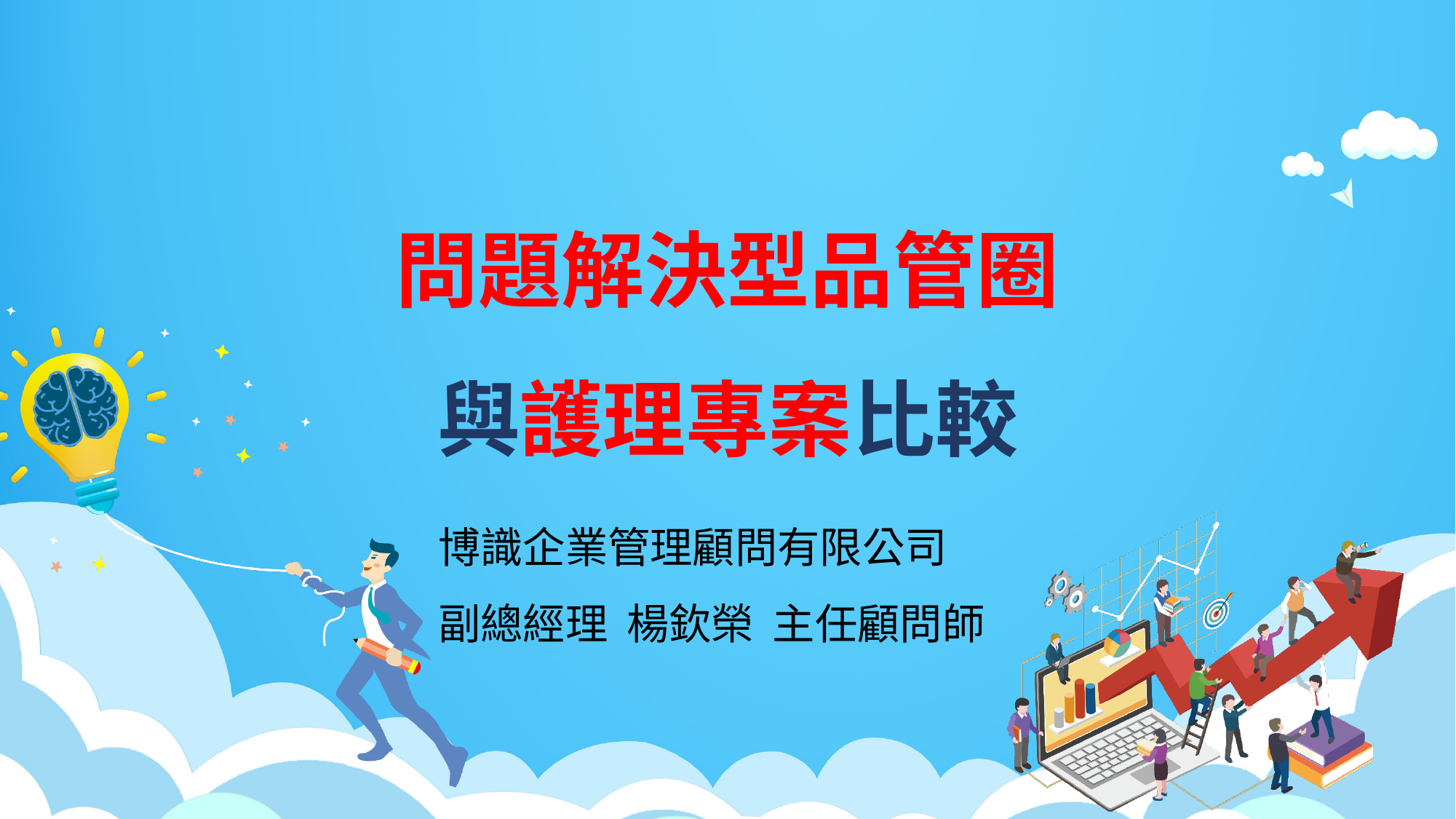

# 問題解決型品管圈 與護理專案比較
博識企業管理顧問有限公司
副總經理  楊欽榮  主任顧問師